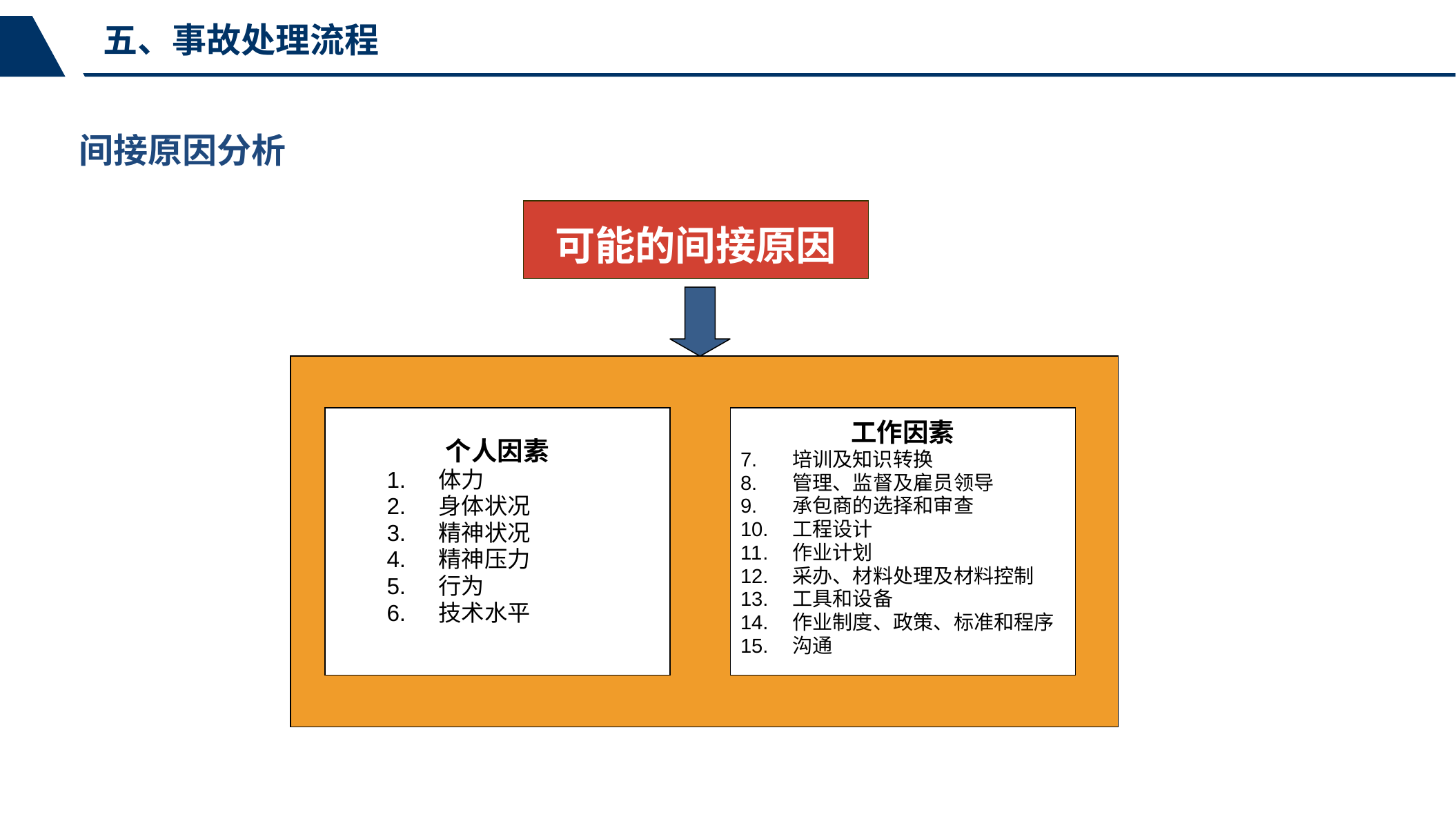

五、事故处理流程

间接原因分析
可能的间接原因

个人因素
体力
身体状况
精神状况
精神压力
行为
技术水平
工作因素
培训及知识转换
管理、监督及雇员领导
承包商的选择和审查
工程设计
作业计划
采办、材料处理及材料控制
工具和设备
作业制度、政策、标准和程序
沟通